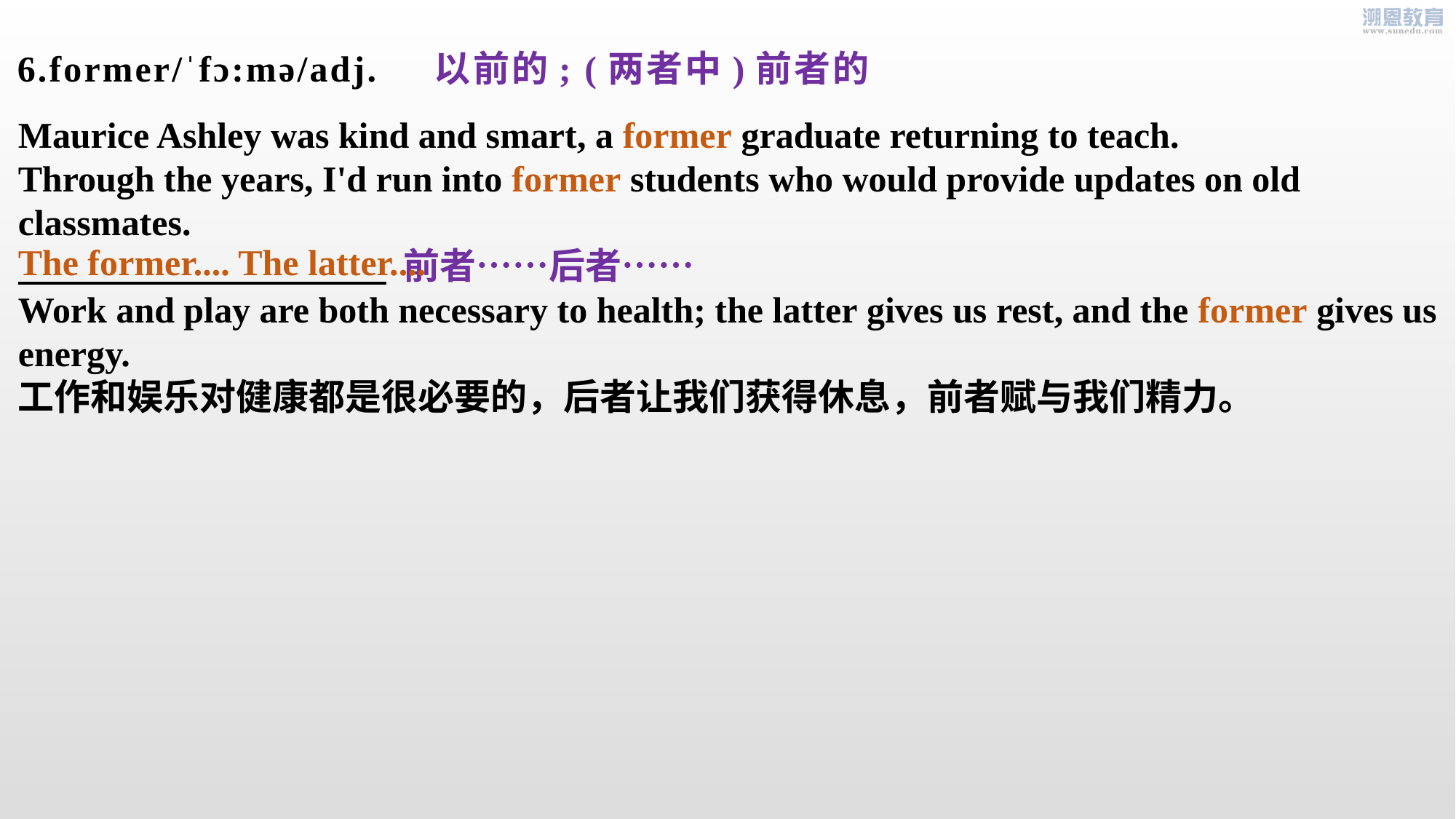

6.former/ˈfɔ:mə/adj.
以前的; (两者中)前者的
Maurice Ashley was kind and smart, a former graduate returning to teach.
Through the years, I'd run into former students who would provide updates on old classmates.
                                              前者……后者……
Work and play are both necessary to health; the latter gives us rest, and the former gives us energy.
工作和娱乐对健康都是很必要的，后者让我们获得休息，前者赋与我们精力。

The former.... The latter....